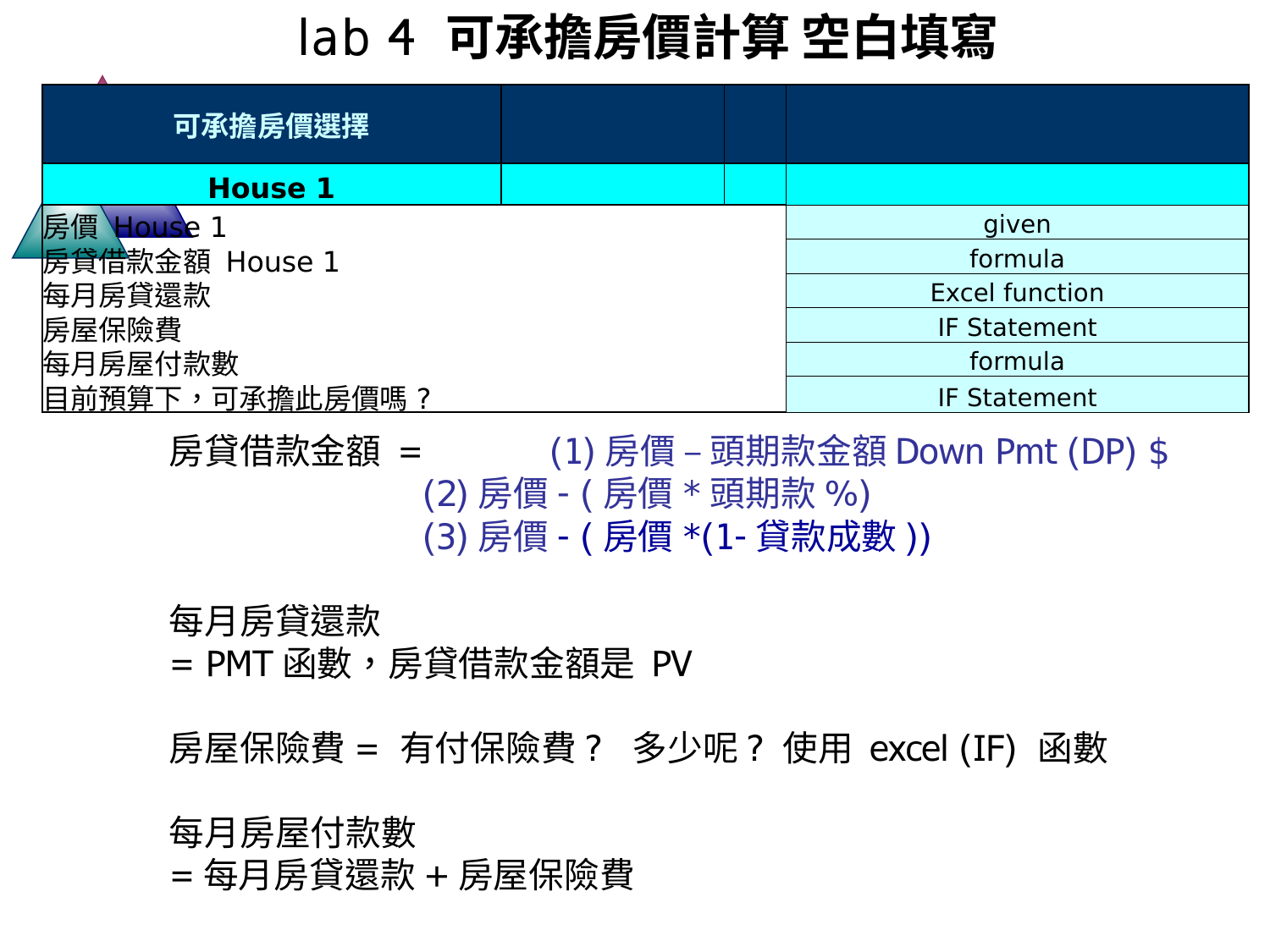

lab 4 可承擔房價計算 空白填寫
| 可承擔房價選擇 |  |  |  |
| --- | --- | --- | --- |
| House 1 |  |  |  |
| 房價 House 1 |  |  | given |
| 房貸借款金額 House 1 |  |  | formula |
| 每月房貸還款 |  |  | Excel function |
| 房屋保險費 |  |  | IF Statement |
| 每月房屋付款數 |  |  | formula |
| 目前預算下，可承擔此房價嗎? |  |  | IF Statement |
房貸借款金額 =	(1)房價 – 頭期款金額Down Pmt (DP) $
		(2)房價- (房價*頭期款%)
		(3)房價- (房價*(1-貸款成數))

每月房貸還款
= PMT函數，房貸借款金額是 PV

房屋保險費= 有付保險費?  多少呢? 使用 excel (IF) 函數

每月房屋付款數
=每月房貸還款+房屋保險費

目前預算下，可承擔此房價嗎= yes or no? use excel (IF) fn